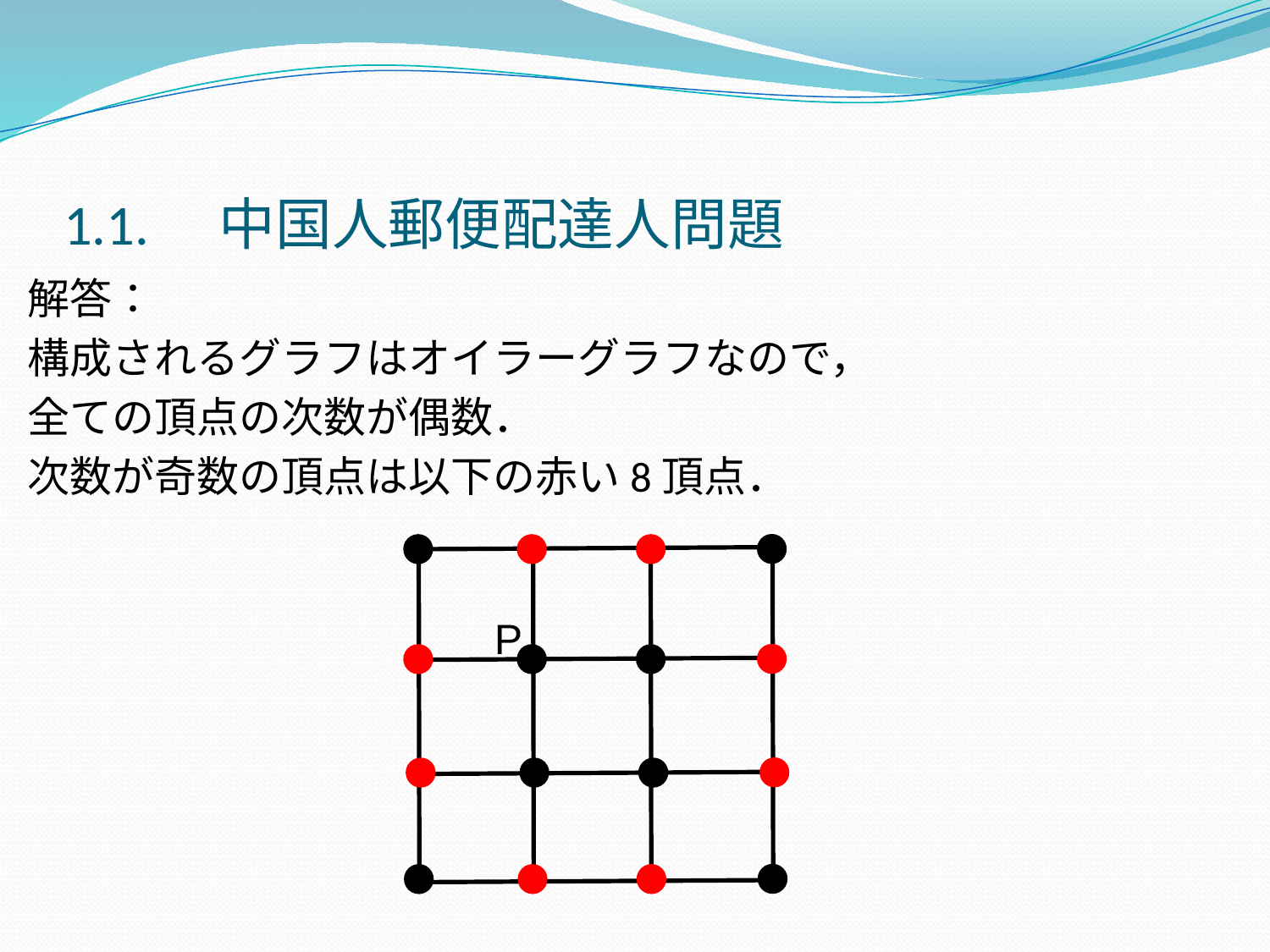

1.1.　中国人郵便配達人問題
解答：
構成されるグラフはオイラーグラフなので，
全ての頂点の次数が偶数．
次数が奇数の頂点は以下の赤い8頂点．

P